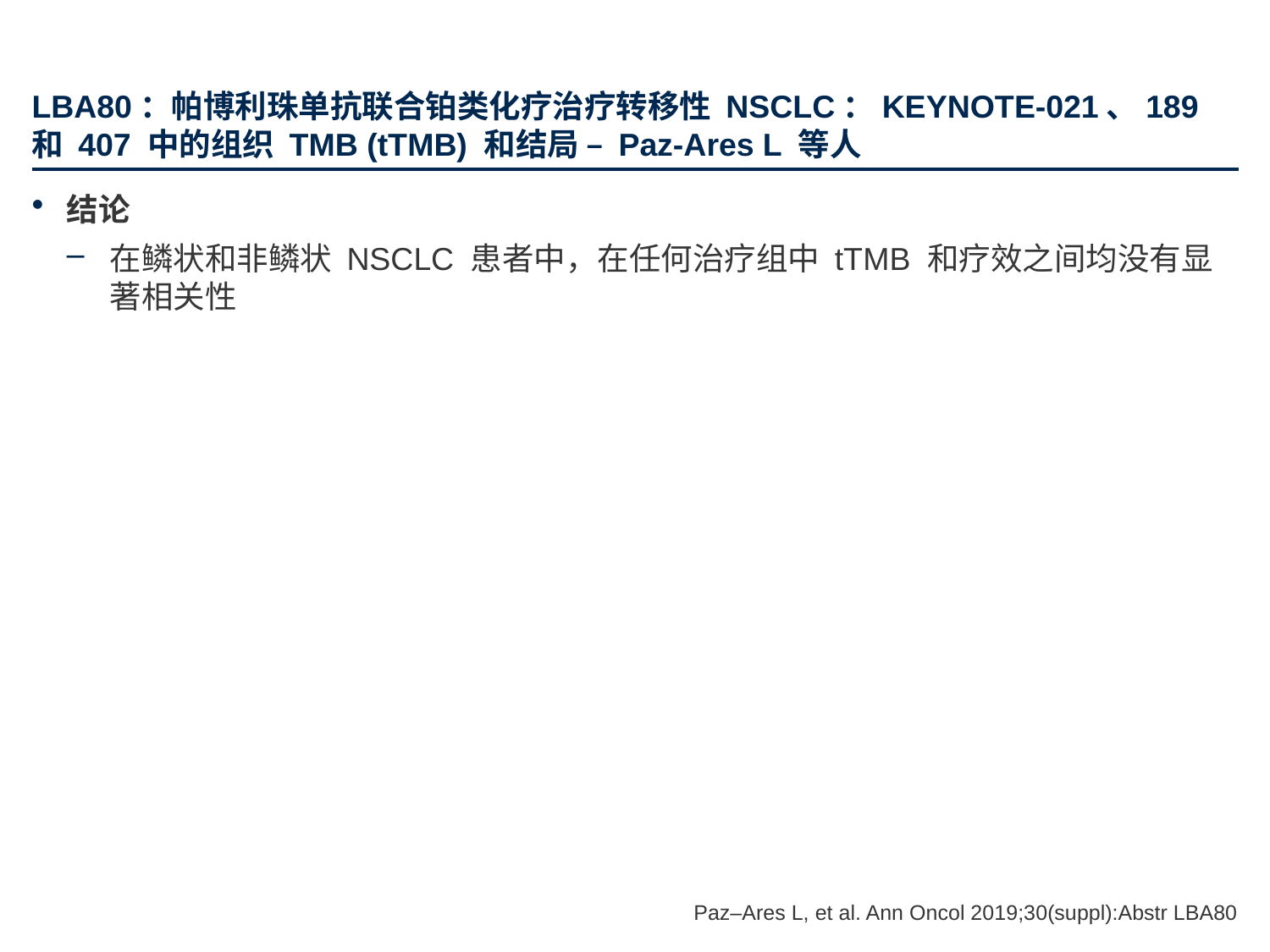

# LBA80：帕博利珠单抗联合铂类化疗治疗转移性 NSCLC：KEYNOTE-021、189 和 407 中的组织 TMB (tTMB) 和结局 – Paz-Ares L 等人
结论
在鳞状和非鳞状 NSCLC 患者中，在任何治疗组中 tTMB 和疗效之间均没有显著相关性
Paz–Ares L, et al. Ann Oncol 2019;30(suppl):Abstr LBA80